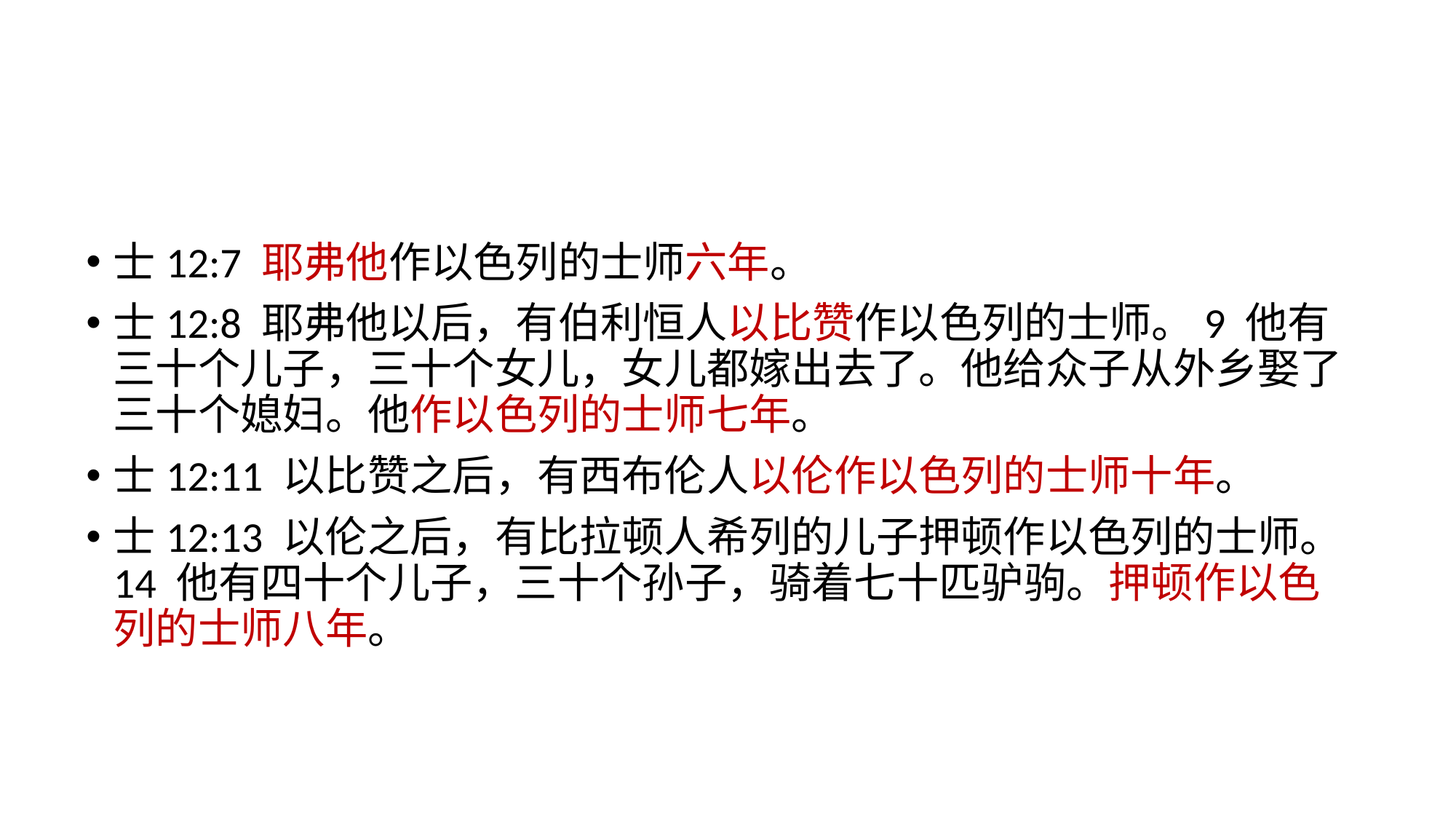

士12:7 耶弗他作以色列的士师六年。
士12:8 耶弗他以后，有伯利恒人以比赞作以色列的士师。9 他有三十个儿子，三十个女儿，女儿都嫁出去了。他给众子从外乡娶了三十个媳妇。他作以色列的士师七年。
士12:11 以比赞之后，有西布伦人以伦作以色列的士师十年。
士12:13 以伦之后，有比拉顿人希列的儿子押顿作以色列的士师。14 他有四十个儿子，三十个孙子，骑着七十匹驴驹。押顿作以色列的士师八年。